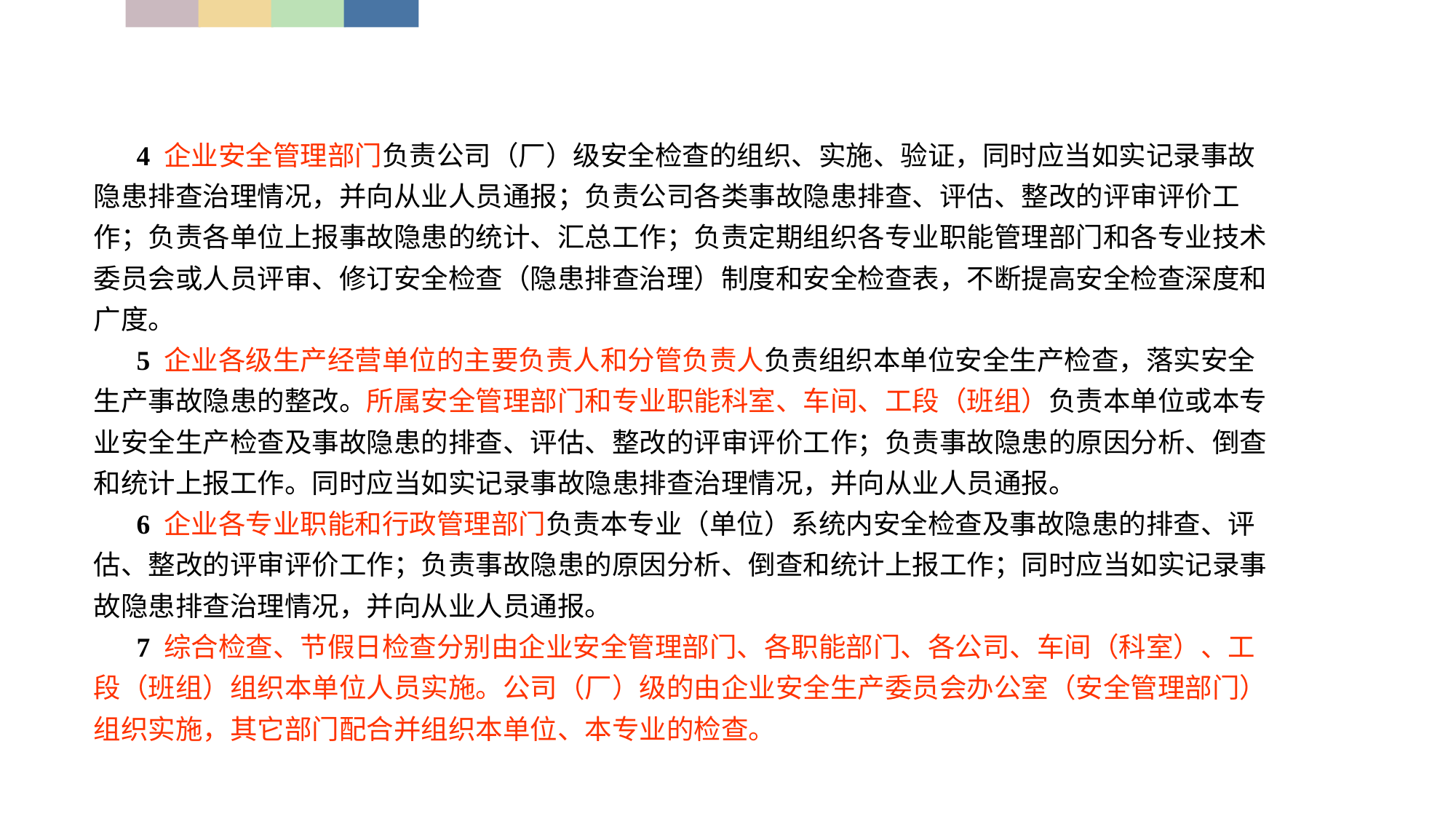

4 企业安全管理部门负责公司（厂）级安全检查的组织、实施、验证，同时应当如实记录事故隐患排查治理情况，并向从业人员通报；负责公司各类事故隐患排查、评估、整改的评审评价工作；负责各单位上报事故隐患的统计、汇总工作；负责定期组织各专业职能管理部门和各专业技术委员会或人员评审、修订安全检查（隐患排查治理）制度和安全检查表，不断提高安全检查深度和广度。
5 企业各级生产经营单位的主要负责人和分管负责人负责组织本单位安全生产检查，落实安全生产事故隐患的整改。所属安全管理部门和专业职能科室、车间、工段（班组）负责本单位或本专业安全生产检查及事故隐患的排查、评估、整改的评审评价工作；负责事故隐患的原因分析、倒查和统计上报工作。同时应当如实记录事故隐患排查治理情况，并向从业人员通报。
6 企业各专业职能和行政管理部门负责本专业（单位）系统内安全检查及事故隐患的排查、评估、整改的评审评价工作；负责事故隐患的原因分析、倒查和统计上报工作；同时应当如实记录事故隐患排查治理情况，并向从业人员通报。
7 综合检查、节假日检查分别由企业安全管理部门、各职能部门、各公司、车间（科室）、工段（班组）组织本单位人员实施。公司（厂）级的由企业安全生产委员会办公室（安全管理部门）组织实施，其它部门配合并组织本单位、本专业的检查。